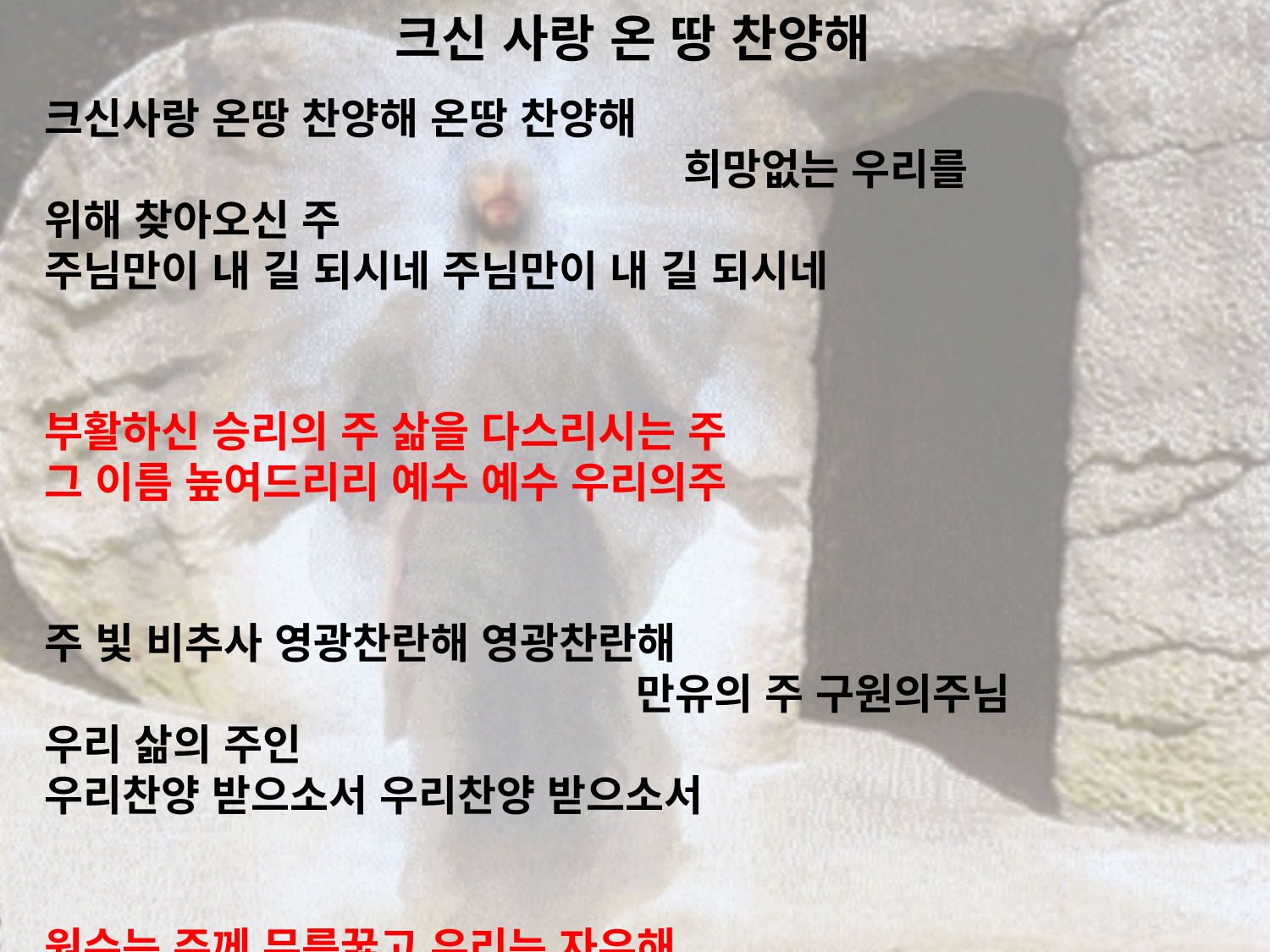

# 크신 사랑 온 땅 찬양해
크신사랑 온땅 찬양해 온땅 찬양해                                                                                         희망없는 우리를 위해 찾아오신 주
주님만이 내 길 되시네 주님만이 내 길 되시네
부활하신 승리의 주 삶을 다스리시는 주
그 이름 높여드리리 예수 예수 우리의주
주 빛 비추사 영광찬란해 영광찬란해                                                                                  만유의 주 구원의주님 우리 삶의 주인
우리찬양 받으소서 우리찬양 받으소서
원수는 주께 무릎꿇고 우리는 자유해
주사랑 사망이겼네 승리의 주 승리의 주